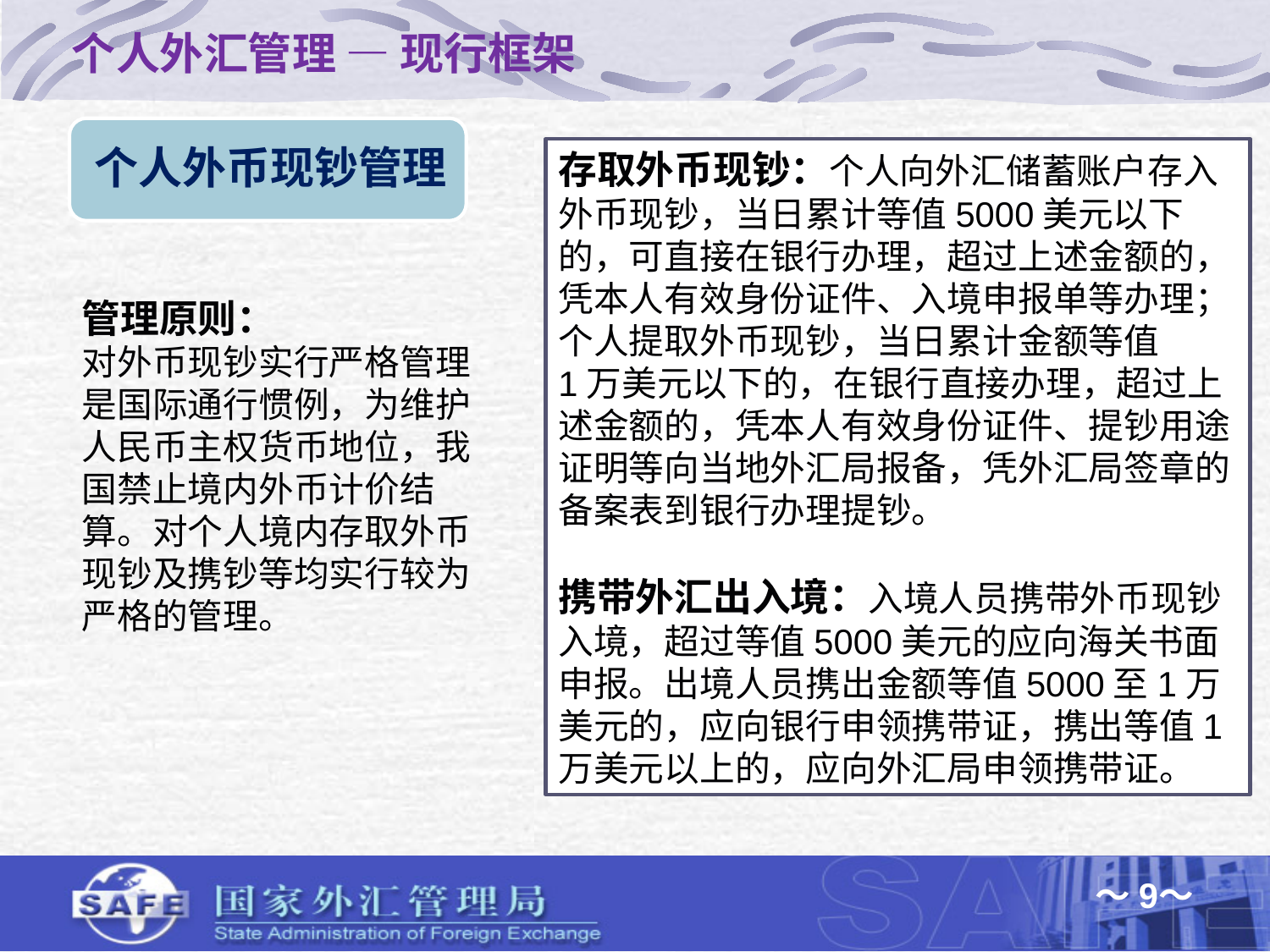

个人外汇管理 — 现行框架
个人外币现钞管理

存取外币现钞：个人向外汇储蓄账户存入外币现钞，当日累计等值5000美元以下的，可直接在银行办理，超过上述金额的，凭本人有效身份证件、入境申报单等办理；个人提取外币现钞，当日累计金额等值
1万美元以下的，在银行直接办理，超过上述金额的，凭本人有效身份证件、提钞用途证明等向当地外汇局报备，凭外汇局签章的备案表到银行办理提钞。

携带外汇出入境：入境人员携带外币现钞入境，超过等值5000美元的应向海关书面申报。出境人员携出金额等值5000至1万美元的，应向银行申领携带证，携出等值1万美元以上的，应向外汇局申领携带证。
管理原则：
对外币现钞实行严格管理是国际通行惯例，为维护人民币主权货币地位，我国禁止境内外币计价结算。对个人境内存取外币现钞及携钞等均实行较为严格的管理。

～9～